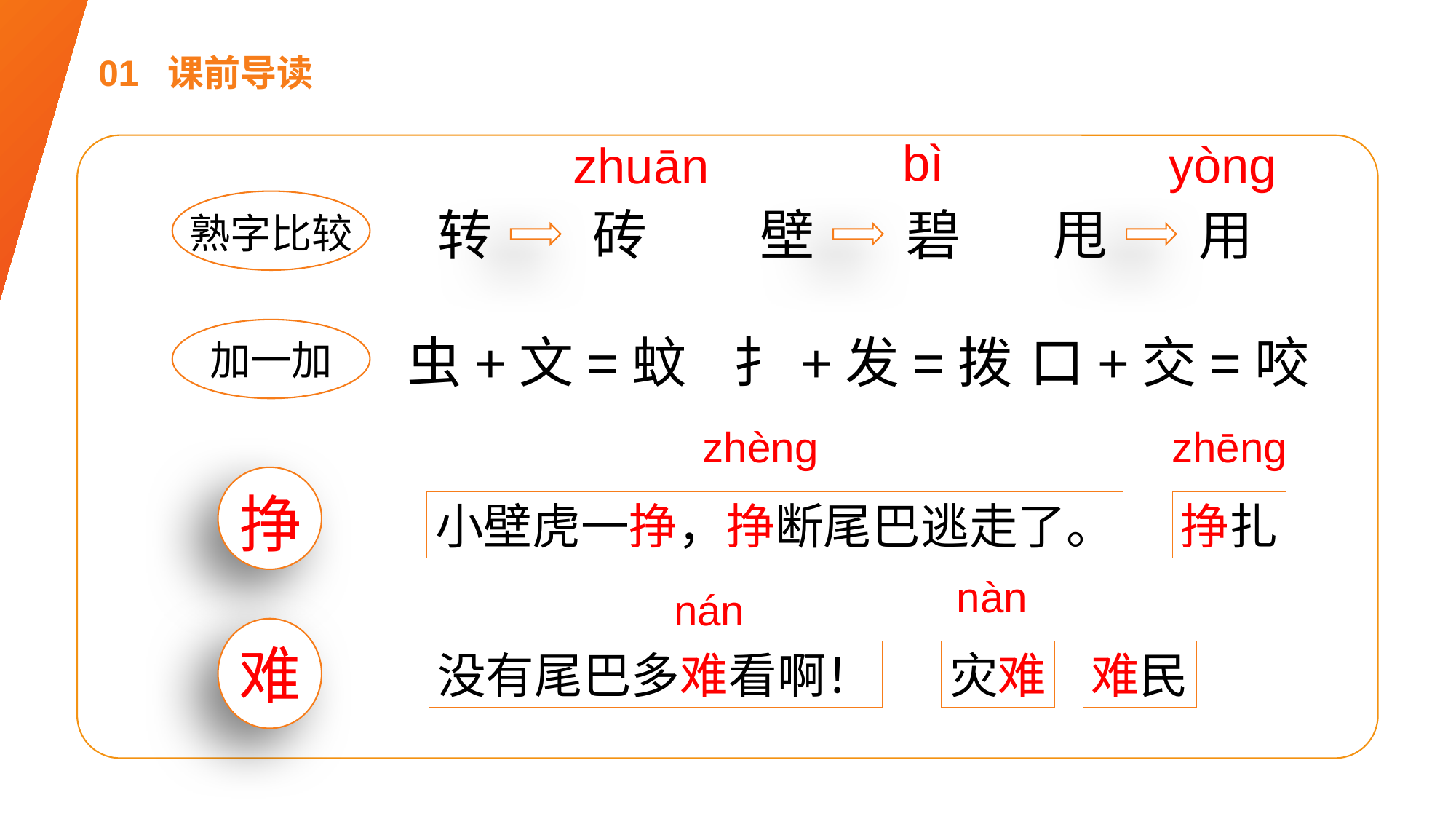

01  课前导读
bì
壁
碧

yòng
甩
用

zhuān
转
砖

熟字比较

加一加
口+交=咬
扌+发=拨
虫+文=蚊
zhèng
zhēng

挣
小壁虎一挣，挣断尾巴逃走了。
挣扎
nàn
nán

难
没有尾巴多难看啊！
灾难
难民